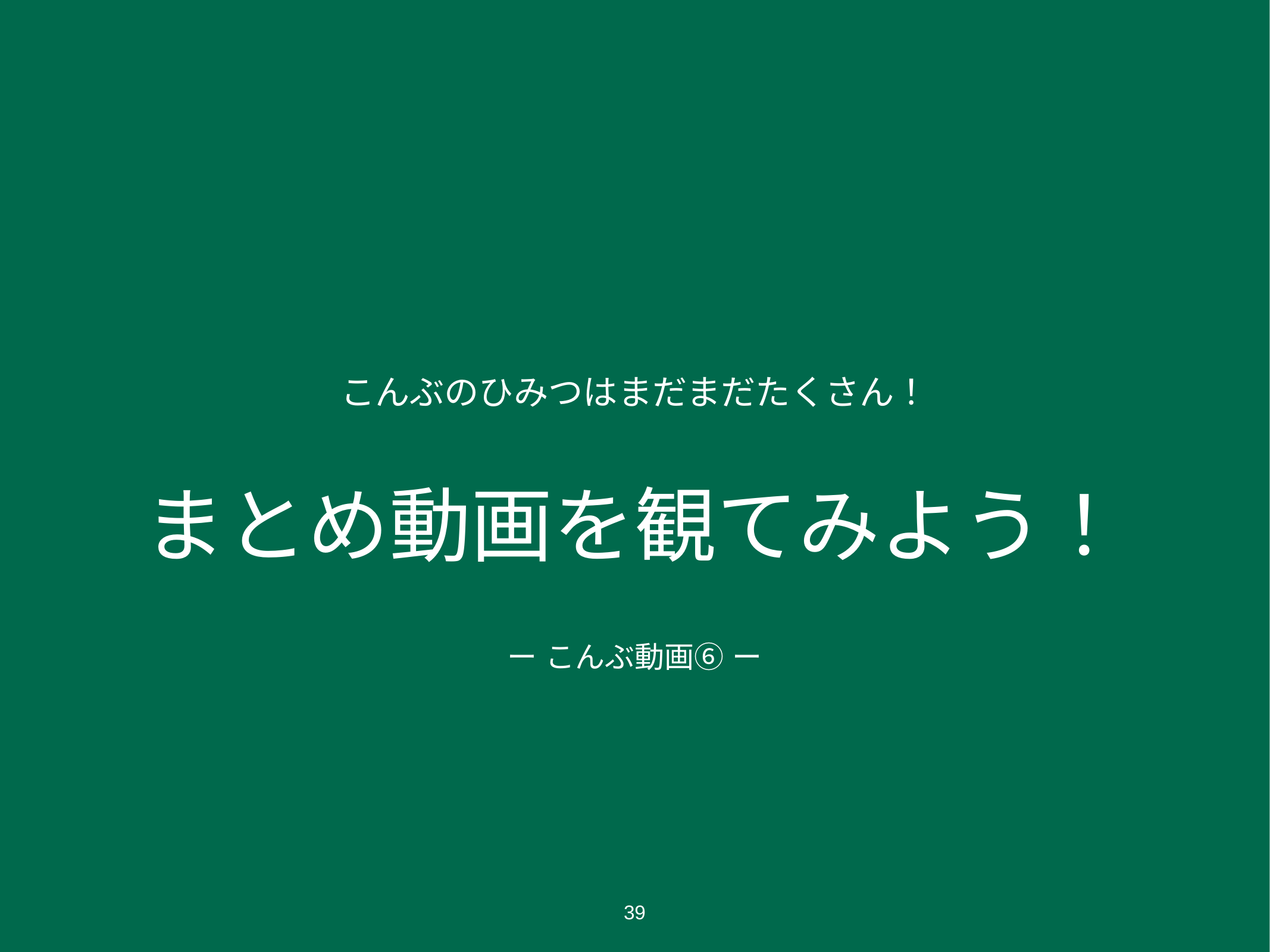

こんぶのひみつはまだまだたくさん！
まとめ動画を観てみよう！
ー こんぶ動画⑥ ー
39